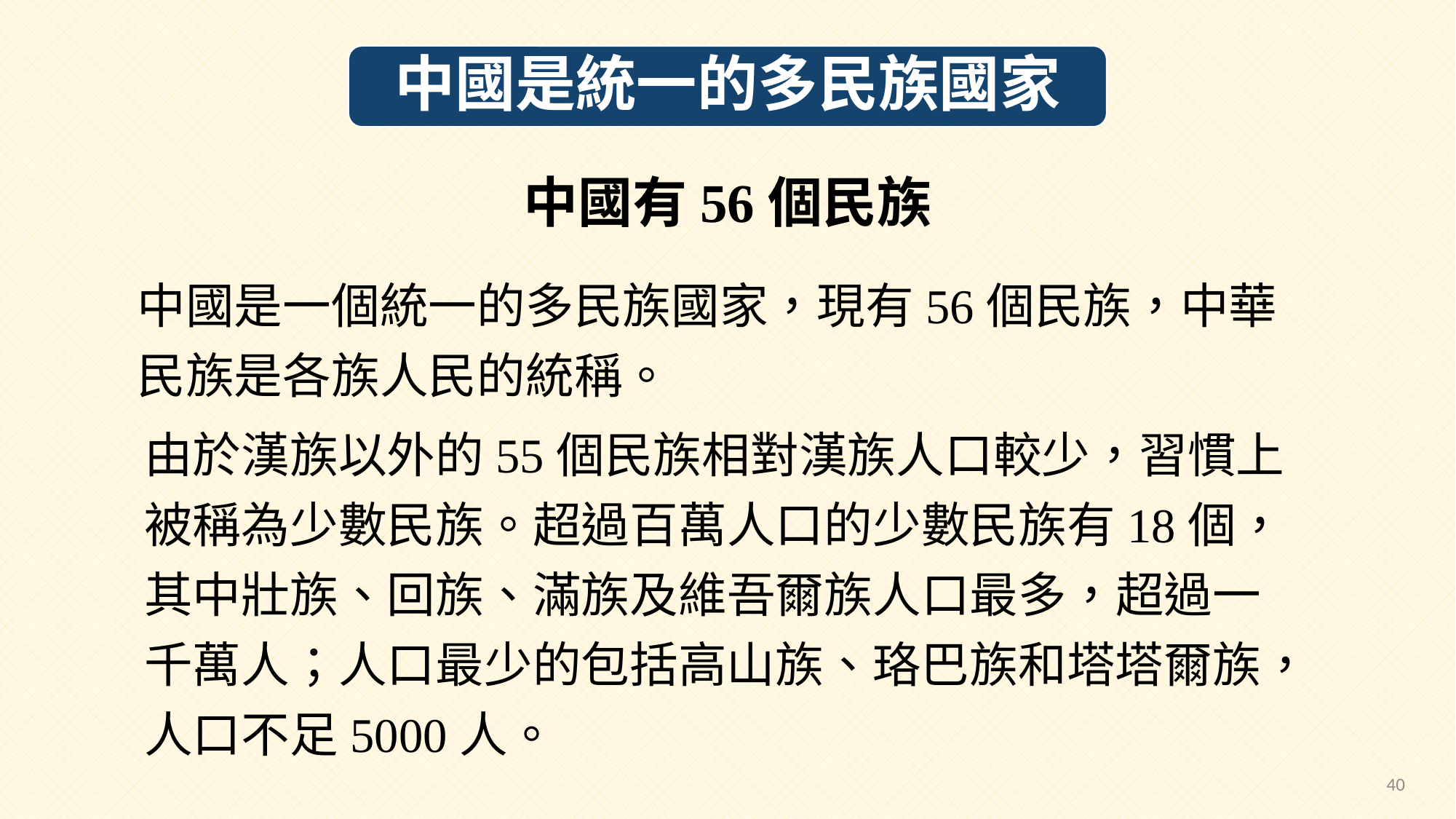

中國是統一的多民族國家
中國有56個民族
中國是一個統一的多民族國家，現有56個民族，中華民族是各族人民的統稱。

由於漢族以外的55個民族相對漢族人口較少，習慣上被稱為少數民族。超過百萬人口的少數民族有18個，其中壯族、回族、滿族及維吾爾族人口最多，超過一千萬人；人口最少的包括高山族、珞巴族和塔塔爾族，人口不足5000人。
40